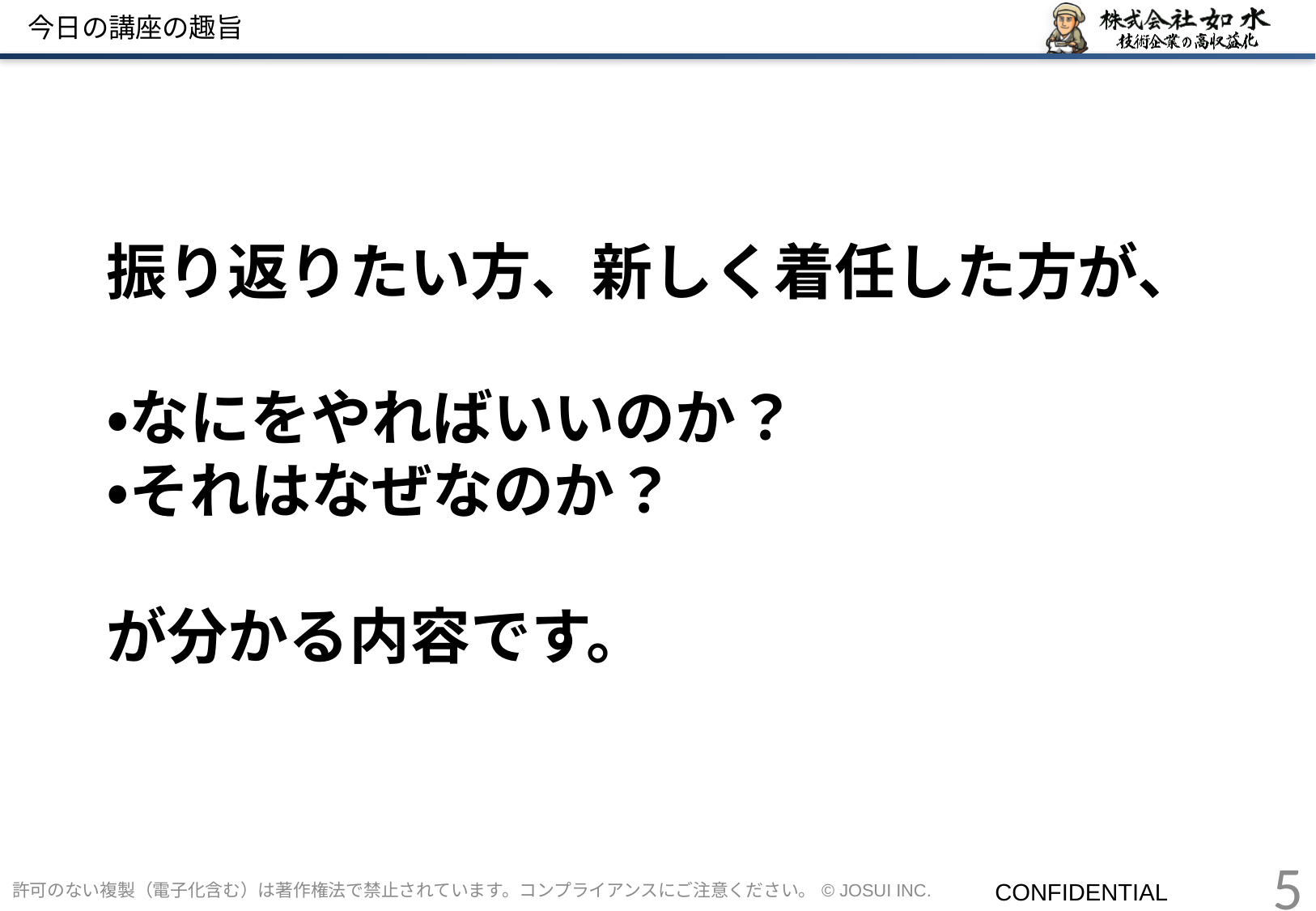

# 今日の講座の趣旨
振り返りたい方、新しく着任した方が、

・なにをやればいいのか？
・それはなぜなのか？

が分かる内容です。
5
許可のない複製（電子化含む）は著作権法で禁止されています。コンプライアンスにご注意ください。© JOSUI INC.